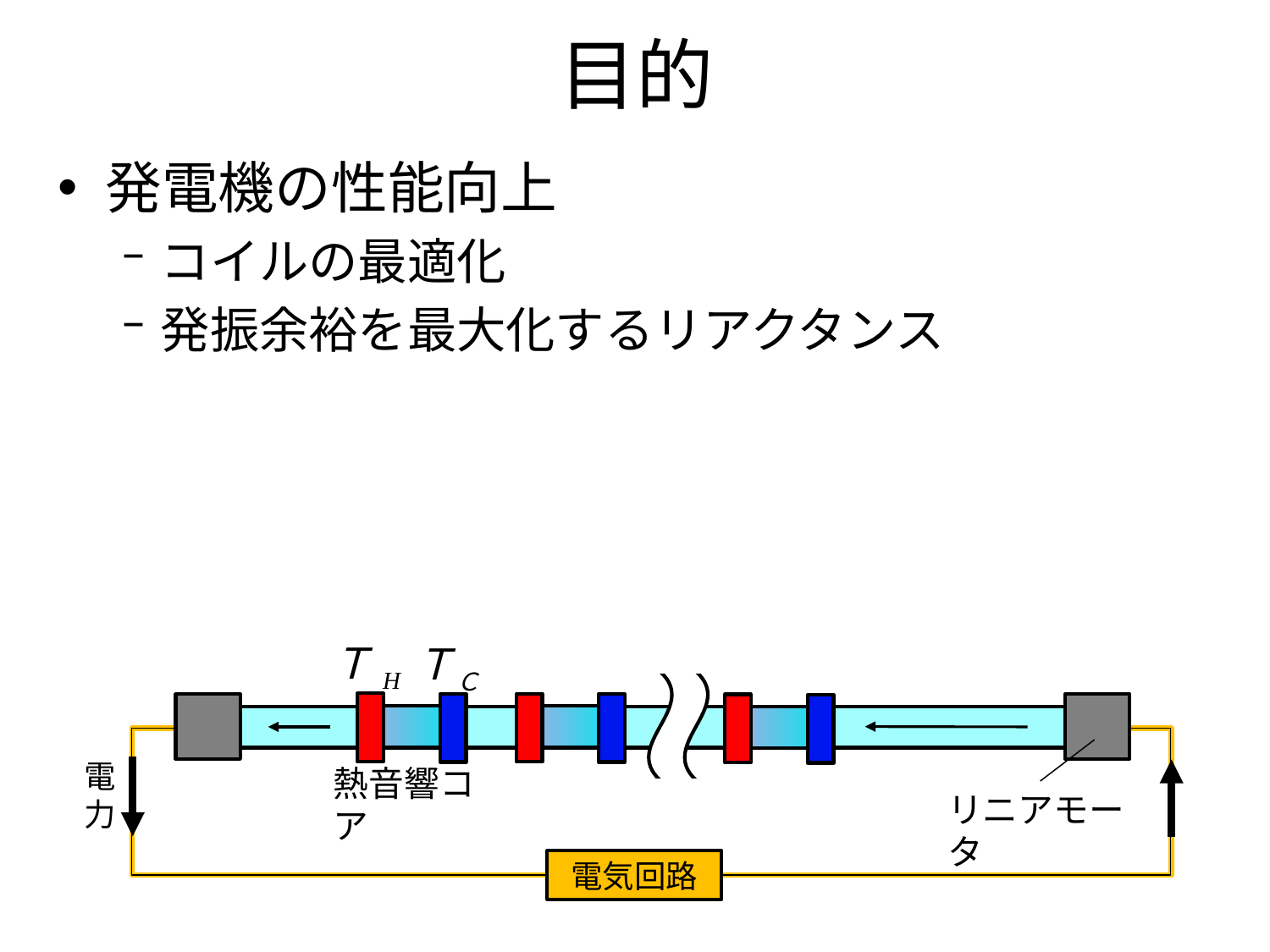

目的
発電機の性能向上
コイルの最適化
発振余裕を最大化するリアクタンス
ＴH
ＴＣ

電
力
熱音響コア
リニアモータ
電気回路